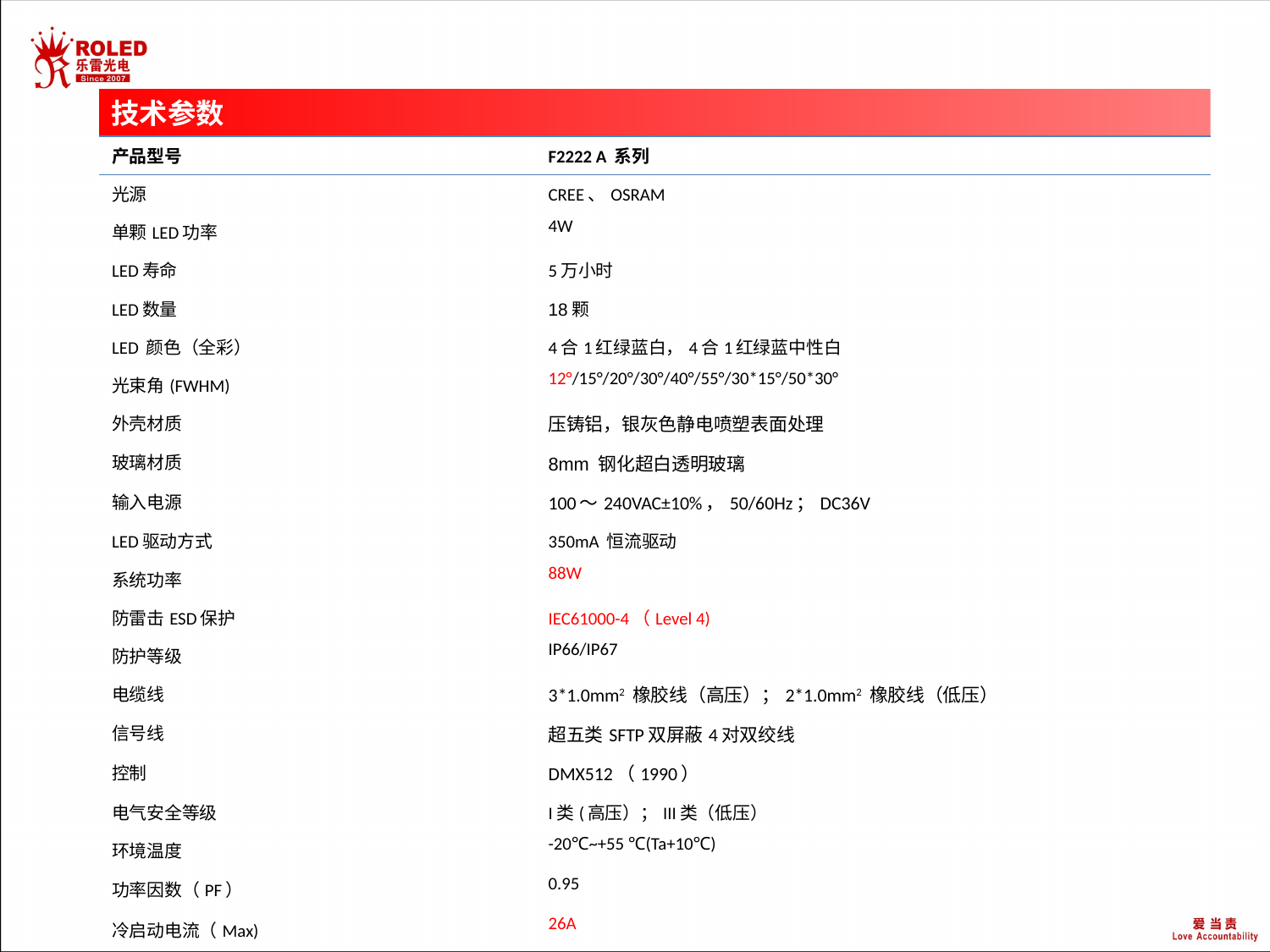

技术参数
| 产品型号 | F2222 A 系列 |
| --- | --- |
| 光源 | CREE、OSRAM |
| 单颗LED功率 | 4W |
| LED寿命 | 5万小时 |
| LED数量 | 18颗 |
| LED 颜色（全彩） | 4合1红绿蓝白，4合1红绿蓝中性白 |
| 光束角(FWHM) | 12°/15°/20°/30°/40°/55°/30\*15°/50\*30° |
| 外壳材质 | 压铸铝，银灰色静电喷塑表面处理 |
| 玻璃材质 | 8mm 钢化超白透明玻璃 |
| 输入电源 | 100～240VAC±10%，50/60Hz；DC36V |
| LED驱动方式 | 350mA 恒流驱动 |
| 系统功率 | 88W |
| 防雷击ESD保护 | IEC61000-4（Level 4) |
| 防护等级 | IP66/IP67 |
| 电缆线 | 3\*1.0mm2 橡胶线（高压）；2\*1.0mm2 橡胶线（低压） |
| 信号线 | 超五类SFTP双屏蔽4对双绞线 |
| 控制 | DMX512（1990） |
| 电气安全等级 | I类(高压）；III类（低压） |
| 环境温度 | -20℃~+55 ℃(Ta+10℃) |
| 功率因数（PF） | 0.95 |
| 冷启动电流（Max) | 26A |
| 净重 | 6.2KG |